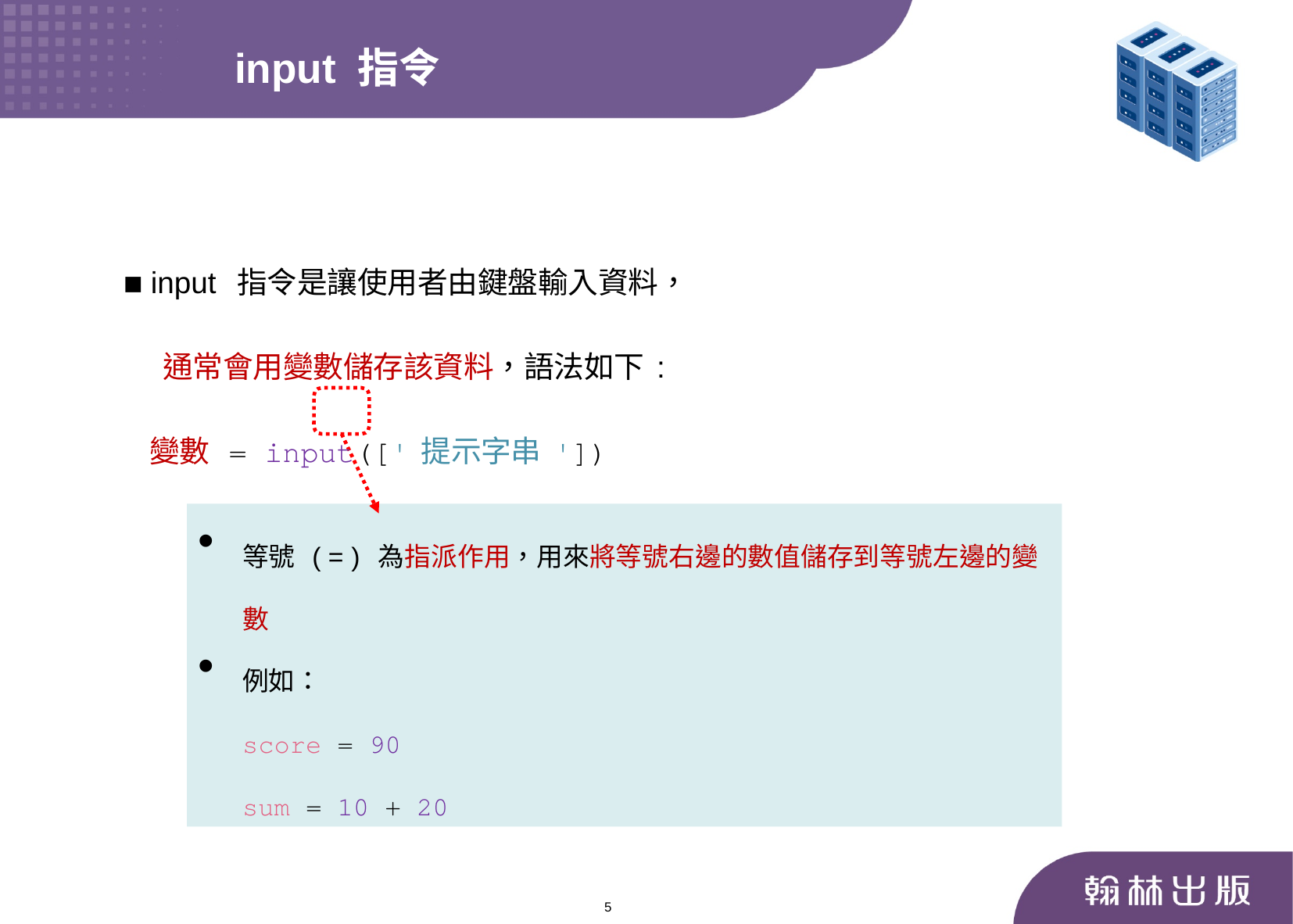

input 指令
◼︎ input 指令是讓使用者由鍵盤輸入資料，
    通常會用變數儲存該資料，語法如下:
  變數 = input(['提示字串'])

等號 ( = ) 為指派作用，用來將等號右邊的數值儲存到等號左邊的變數
例如：
score = 90
sum = 10 + 20
5